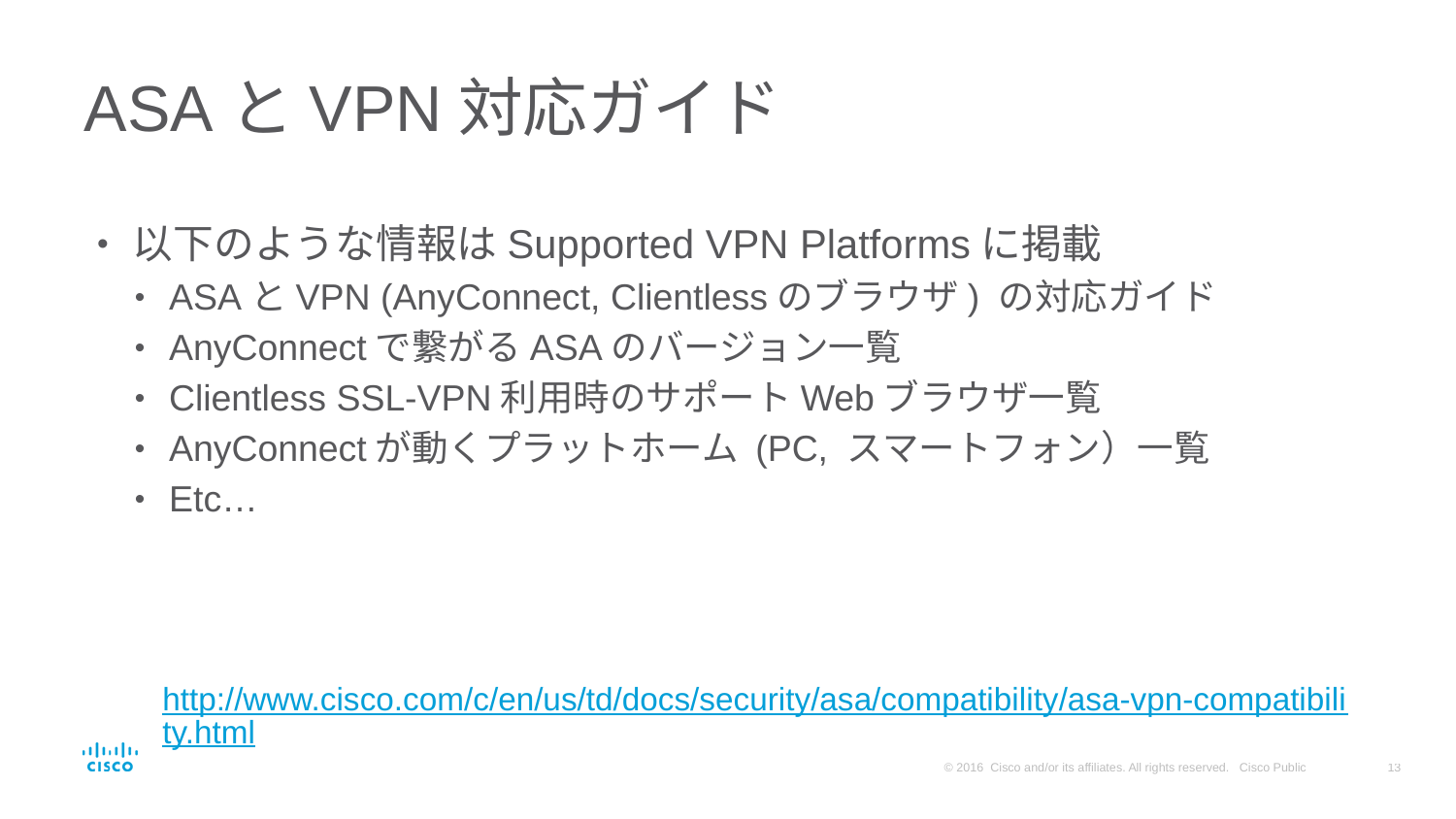

# ASAとVPN対応ガイド
以下のような情報はSupported VPN Platformsに掲載
ASAとVPN (AnyConnect, Clientlessのブラウザ) の対応ガイド
AnyConnectで繋がるASAのバージョン一覧
Clientless SSL-VPN利用時のサポートWebブラウザ一覧
AnyConnectが動くプラットホーム (PC, スマートフォン）一覧
Etc…
http://www.cisco.com/c/en/us/td/docs/security/asa/compatibility/asa-vpn-compatibility.html